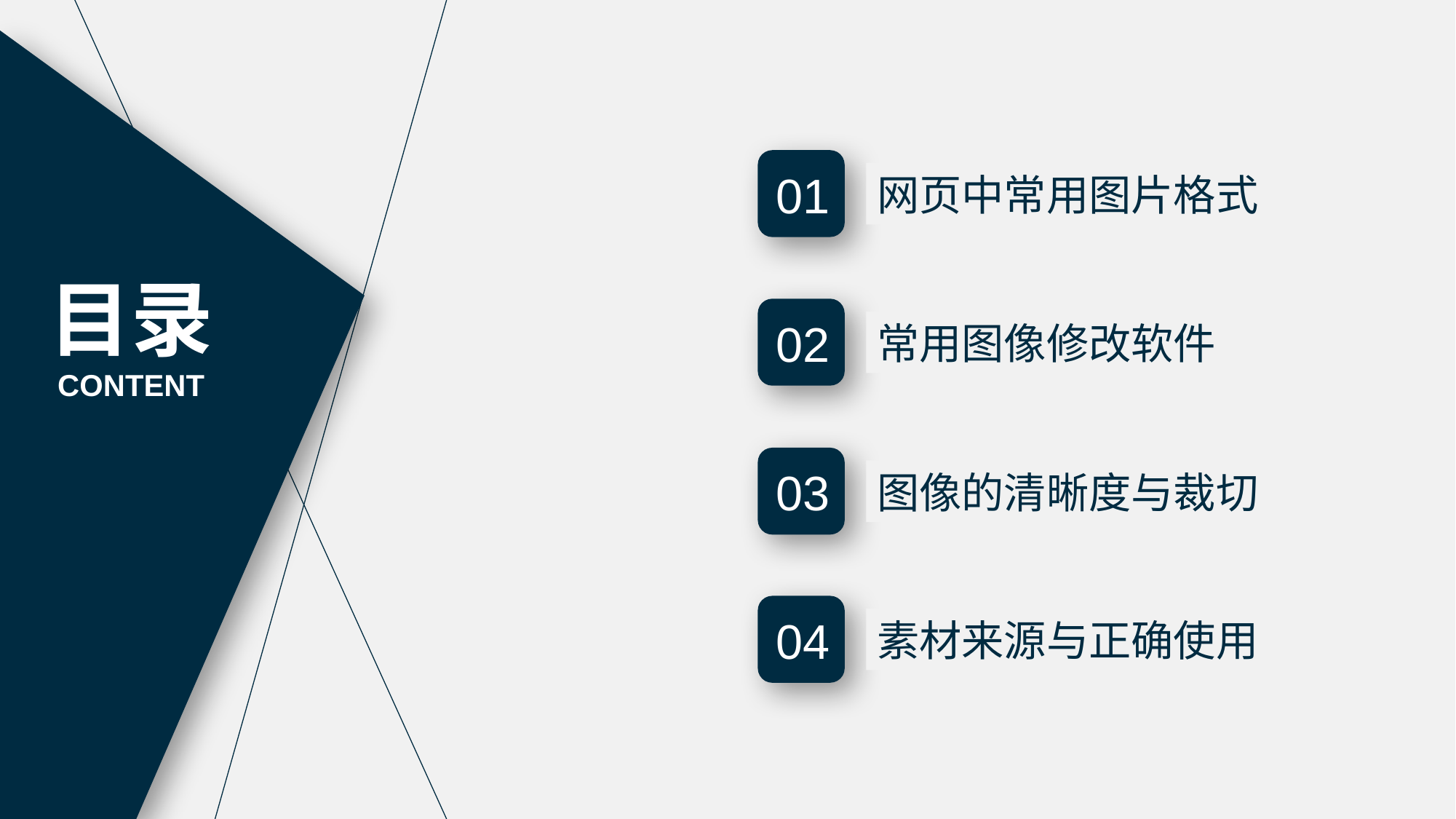

01
网页中常用图片格式
目录
CONTENT

02
常用图像修改软件

03
图像的清晰度与裁切

04
素材来源与正确使用